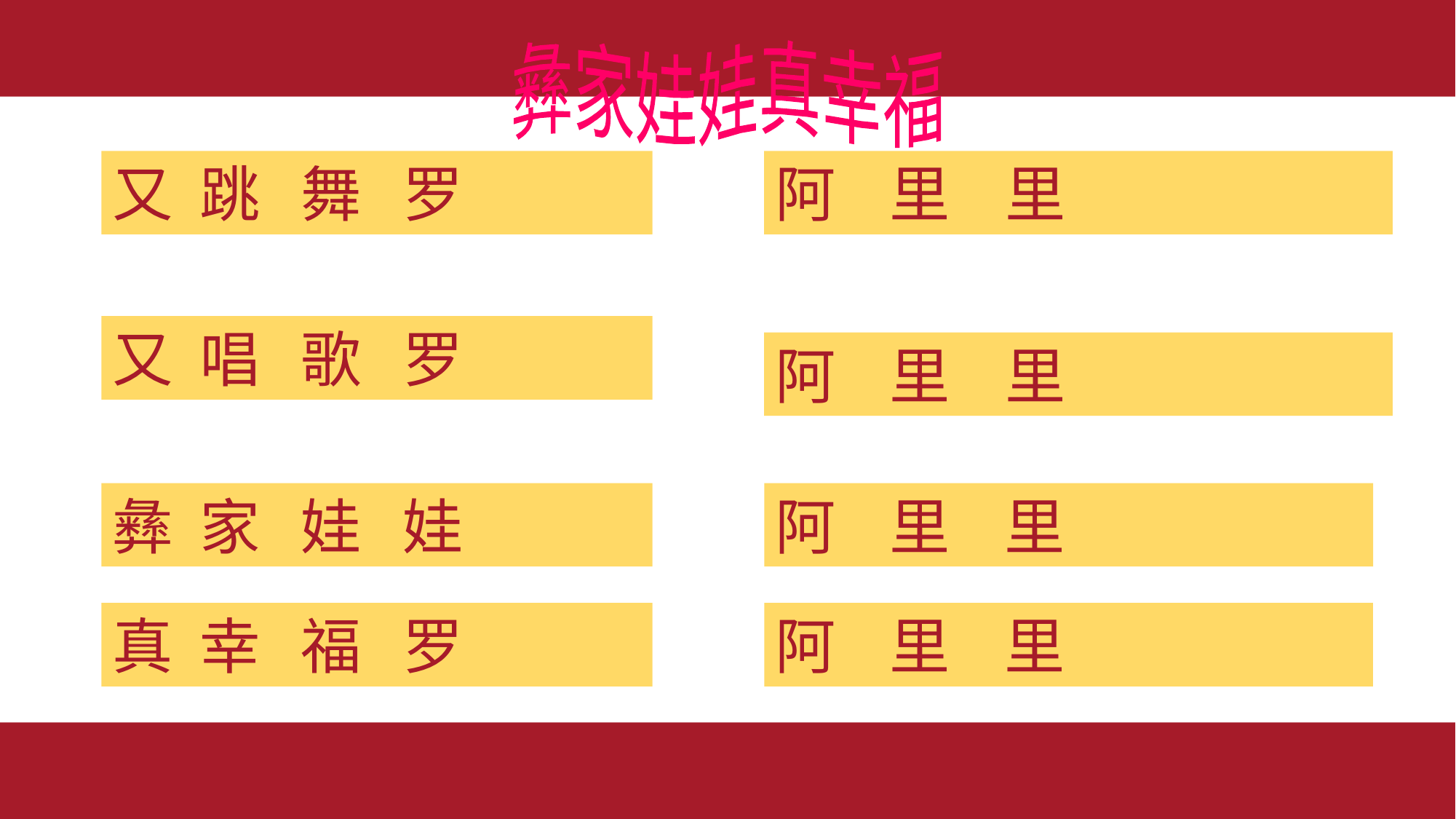

彝家娃娃真幸福

又  跳   舞   罗
阿    里    里
又  唱   歌   罗
阿    里    里
彝  家   娃   娃
阿    里    里
真  幸   福   罗
阿    里    里